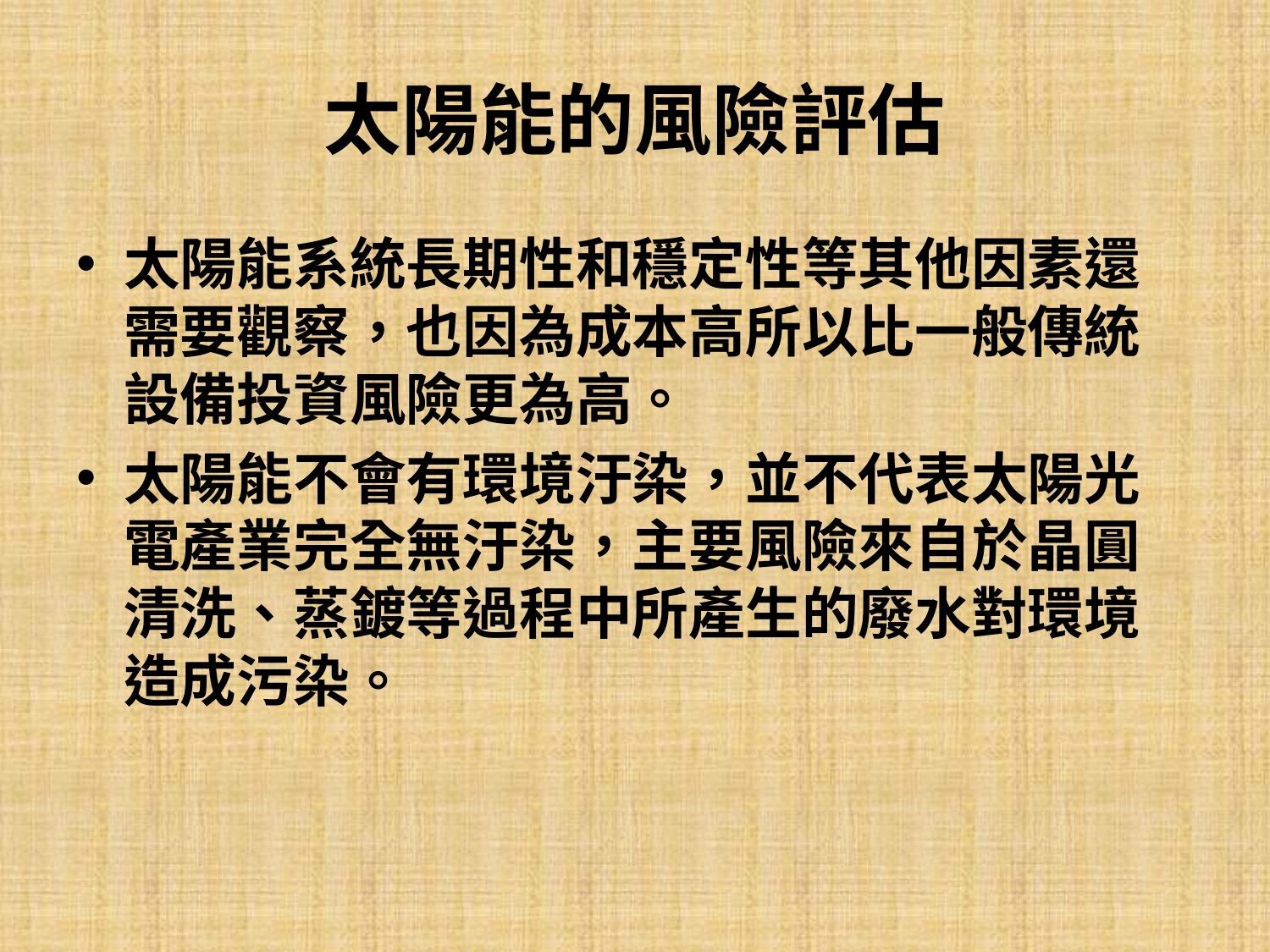

# 太陽能的風險評估
太陽能系統長期性和穩定性等其他因素還需要觀察，也因為成本高所以比一般傳統設備投資風險更為高。
太陽能不會有環境汙染，並不代表太陽光電產業完全無汙染，主要風險來自於晶圓清洗、蒸鍍等過程中所產生的廢水對環境造成污染。